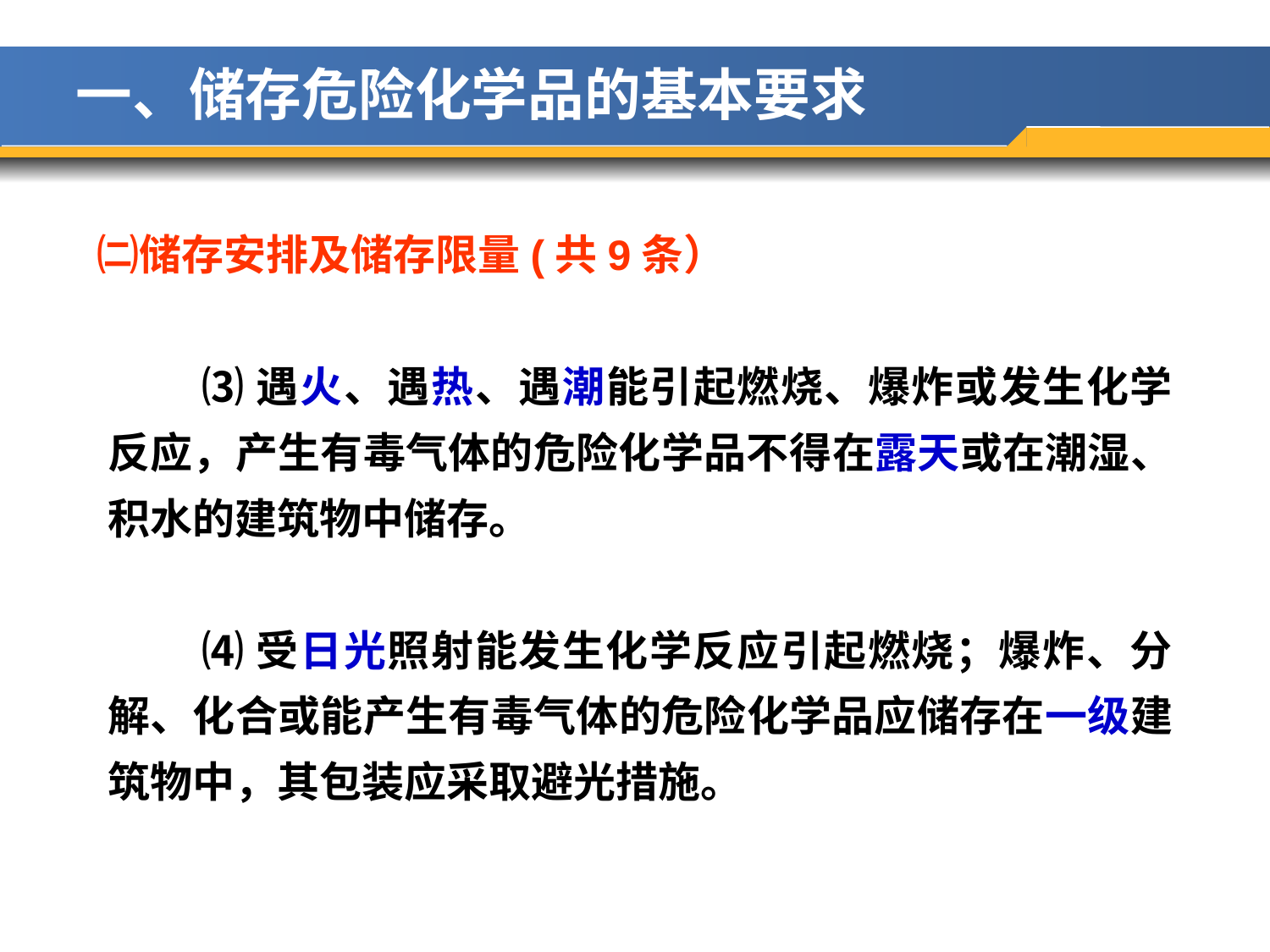

一、储存危险化学品的基本要求

㈡储存安排及储存限量(共9条）
     ⑶遇火、遇热、遇潮能引起燃烧、爆炸或发生化学反应，产生有毒气体的危险化学品不得在露天或在潮湿、积水的建筑物中储存。

     ⑷受日光照射能发生化学反应引起燃烧；爆炸、分解、化合或能产生有毒气体的危险化学品应储存在一级建筑物中，其包装应采取避光措施。